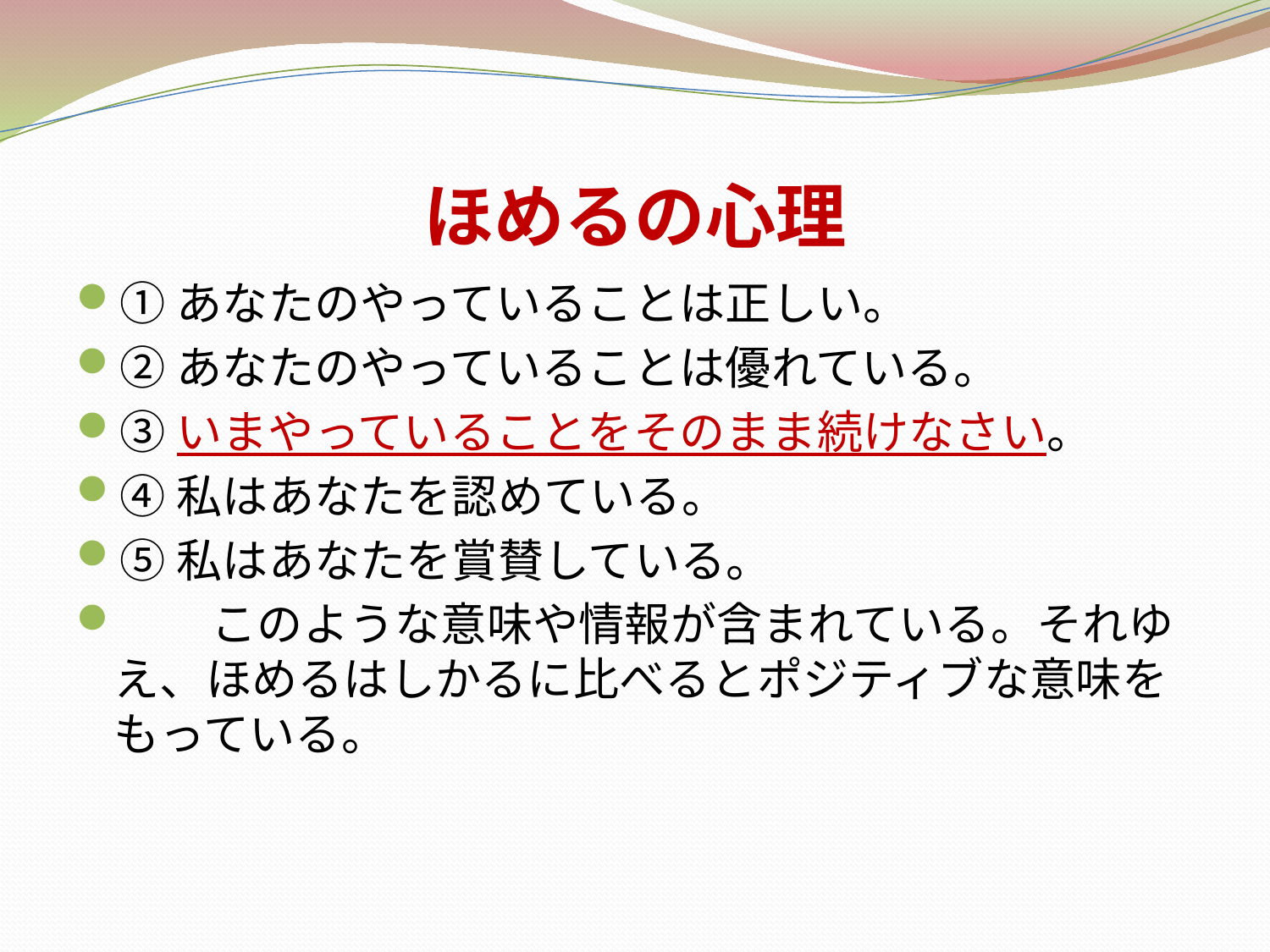

# ほめるの心理
①あなたのやっていることは正しい。
②あなたのやっていることは優れている。
③いまやっていることをそのまま続けなさい。
④私はあなたを認めている。
⑤私はあなたを賞賛している。
　　このような意味や情報が含まれている。それゆえ、ほめるはしかるに比べるとポジティブな意味をもっている。